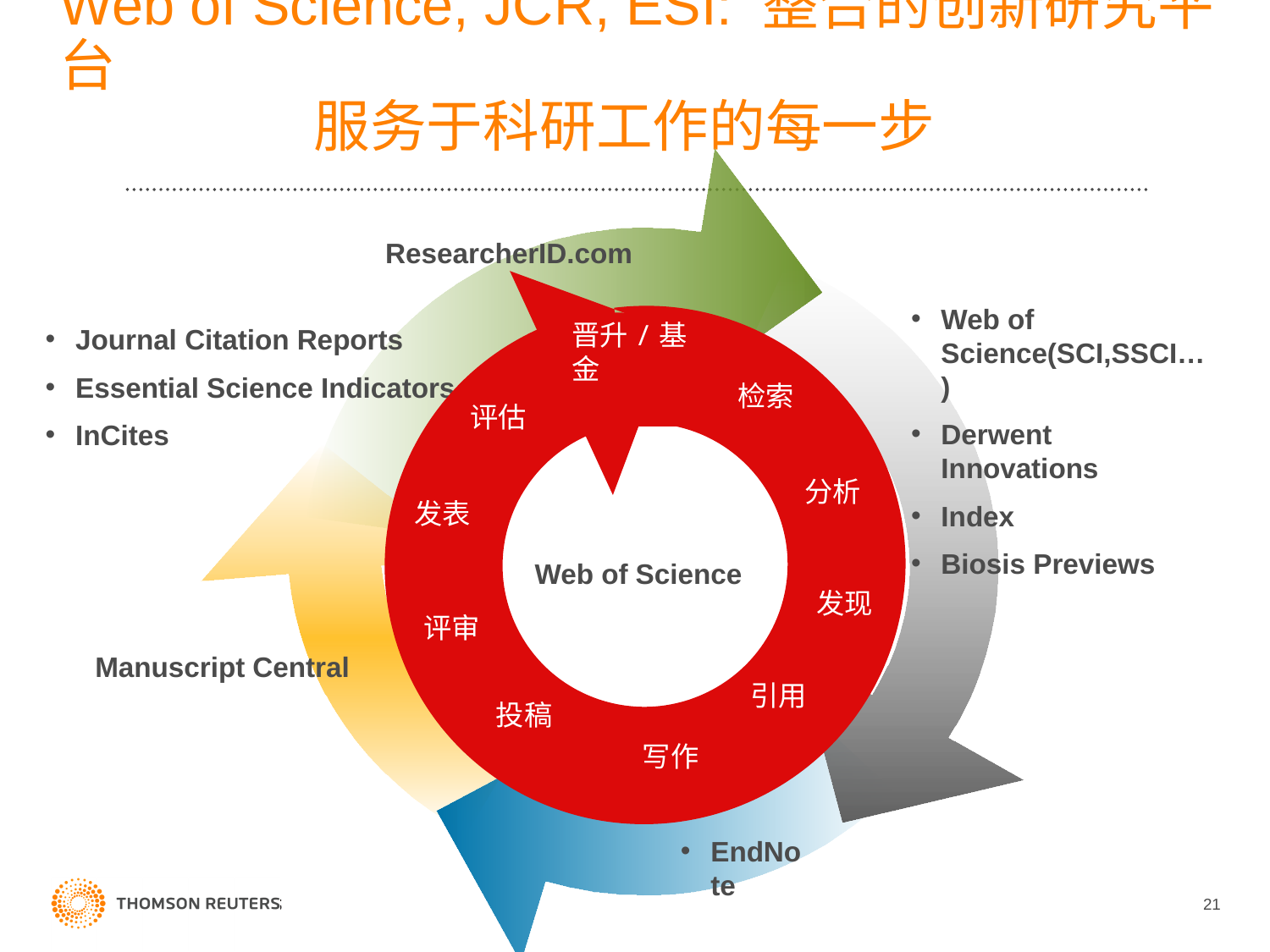

# Web of Science, JCR, ESI: 整合的创新研究平台 服务于科研工作的每一步

ResearcherID.com

晋升/基金
检索
评估
分析
发表
Web of Science
发现
评审
引用
投稿
写作
Journal Citation Reports
Essential Science Indicators
InCites
Web of Science(SCI,SSCI…)
Derwent Innovations
Index
Biosis Previews
Manuscript Central
EndNote
22,000种学术期刊
100年科技文献与引文
3,100万发明专利
6万个学术会议
机构知识库
在Microsoft Word中边写作边引用
自动生成文中和文后参考文献
提供2,300多种期刊的参考文献格式
分析研究趋势
发现技术热点
揭示论文间的潜在联系
提供引文报告
管理参考文献
管理检索策略
定题/引文跟踪(Email/RSS)
管理全文
21